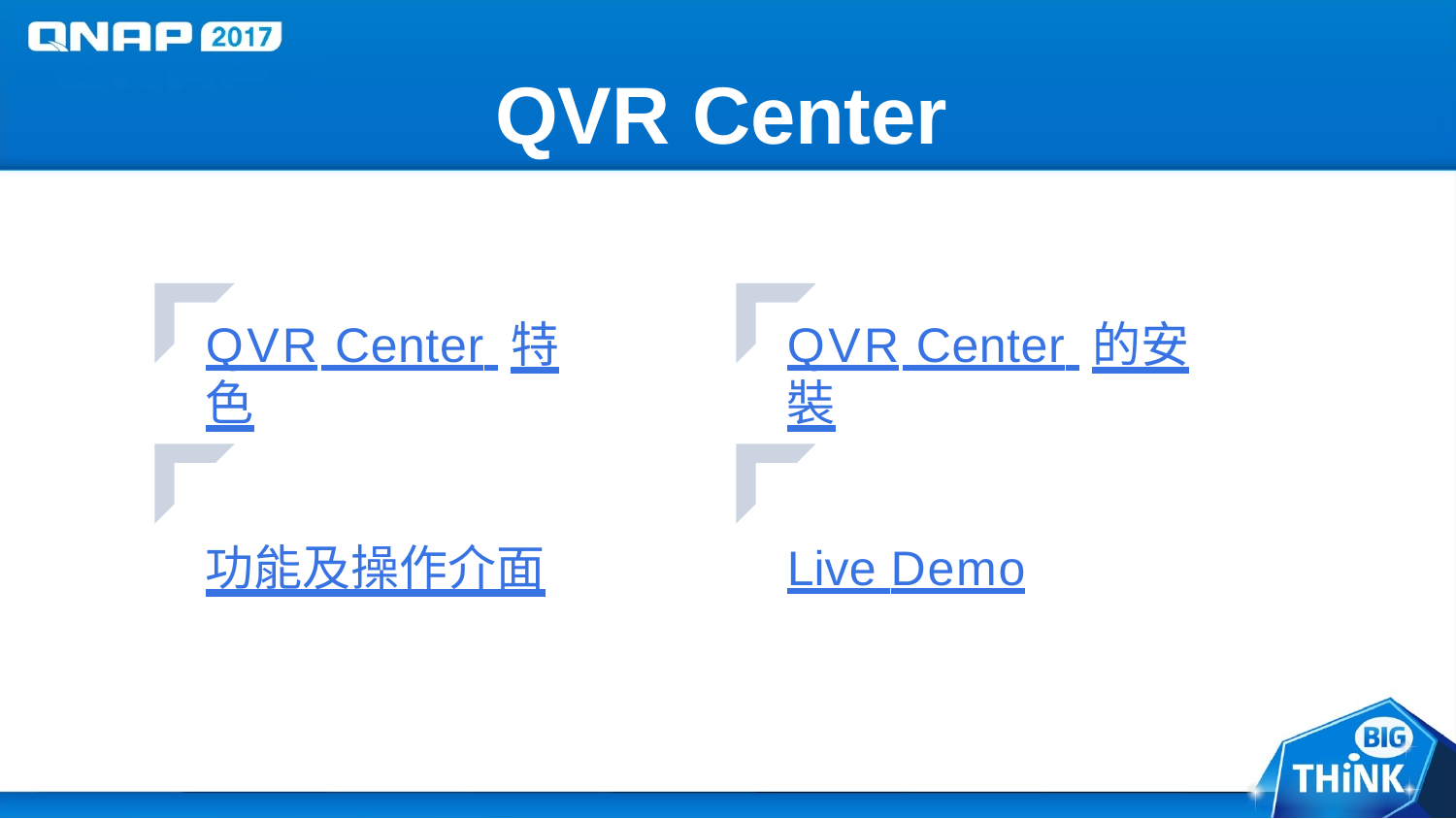

# QVR Center

QVR Center 特色

功能及操作介面
QVR Center 的安裝

Live Demo